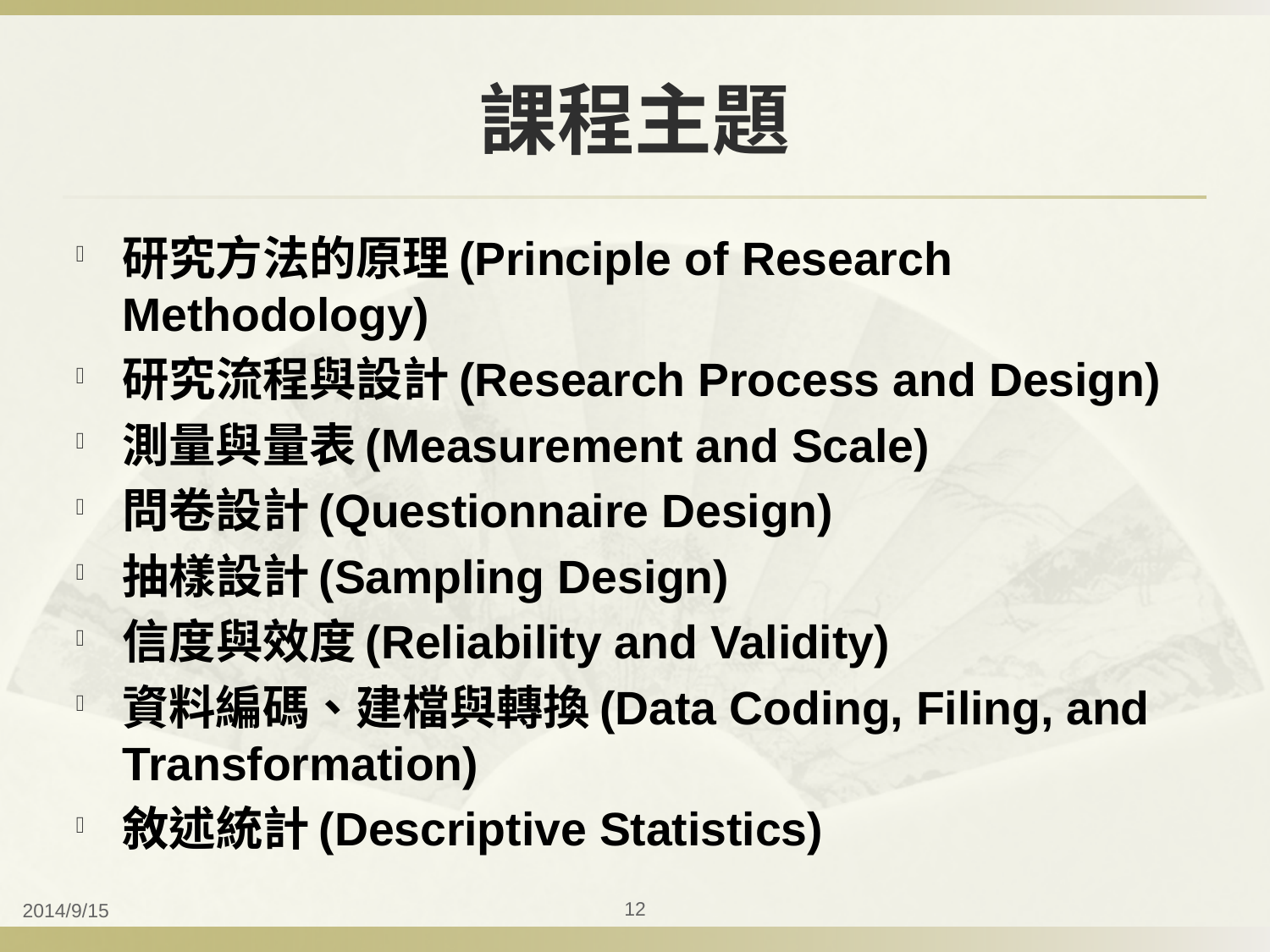

# 課程主題
研究方法的原理(Principle of Research Methodology)
研究流程與設計(Research Process and Design)
測量與量表(Measurement and Scale)
問卷設計(Questionnaire Design)
抽樣設計(Sampling Design)
信度與效度(Reliability and Validity)
資料編碼、建檔與轉換(Data Coding, Filing, and Transformation)
敘述統計(Descriptive Statistics)
2014/9/15
12